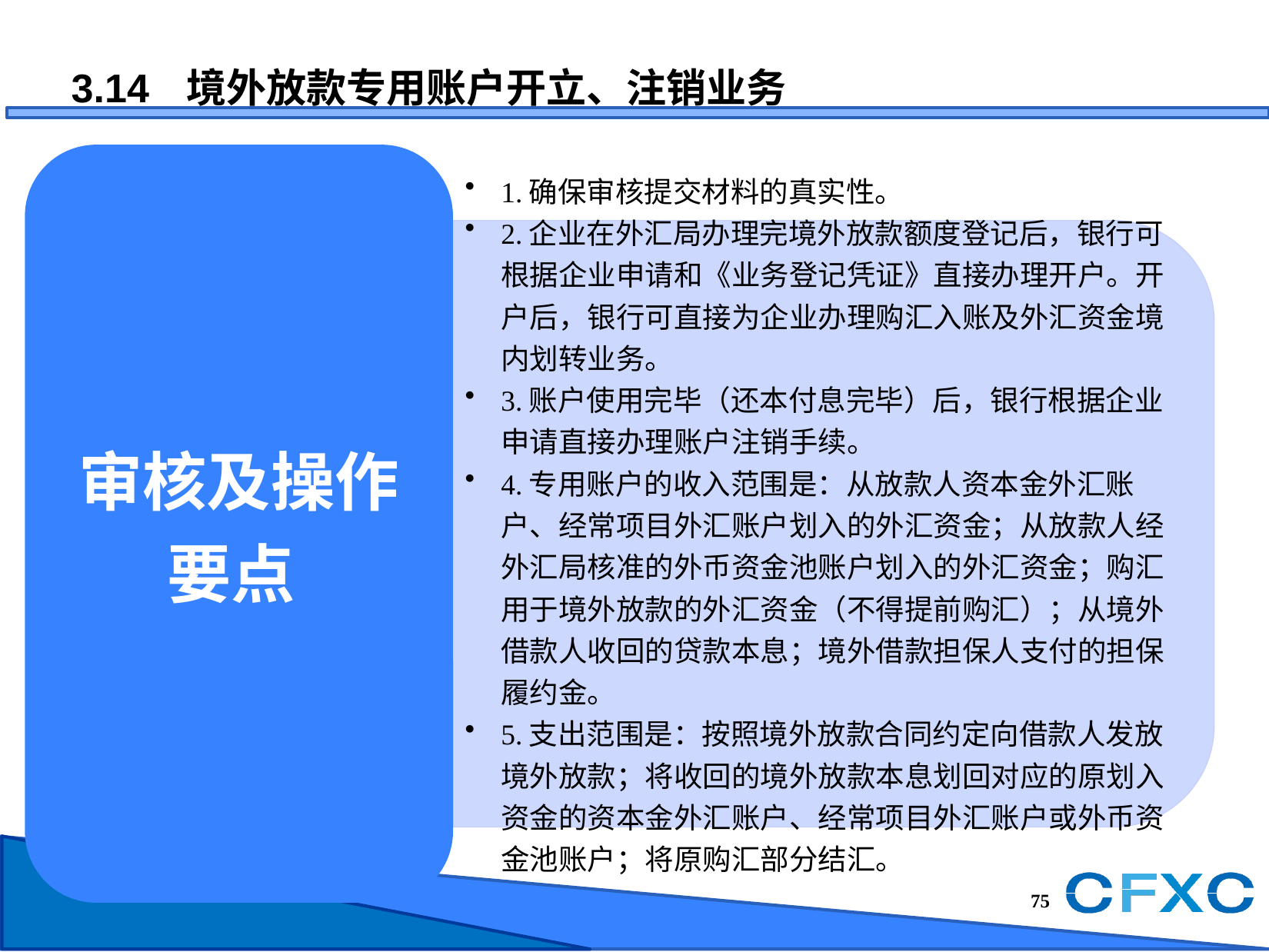

3.14	境外放款专用账户开立、注销业务
审核及操作要点
1.确保审核提交材料的真实性。
2.企业在外汇局办理完境外放款额度登记后，银行可根据企业申请和《业务登记凭证》直接办理开户。开户后，银行可直接为企业办理购汇入账及外汇资金境内划转业务。
3.账户使用完毕（还本付息完毕）后，银行根据企业申请直接办理账户注销手续。
4.专用账户的收入范围是：从放款人资本金外汇账户、经常项目外汇账户划入的外汇资金；从放款人经外汇局核准的外币资金池账户划入的外汇资金；购汇用于境外放款的外汇资金（不得提前购汇）；从境外借款人收回的贷款本息；境外借款担保人支付的担保履约金。
5.支出范围是：按照境外放款合同约定向借款人发放境外放款；将收回的境外放款本息划回对应的原划入资金的资本金外汇账户、经常项目外汇账户或外币资金池账户；将原购汇部分结汇。
75